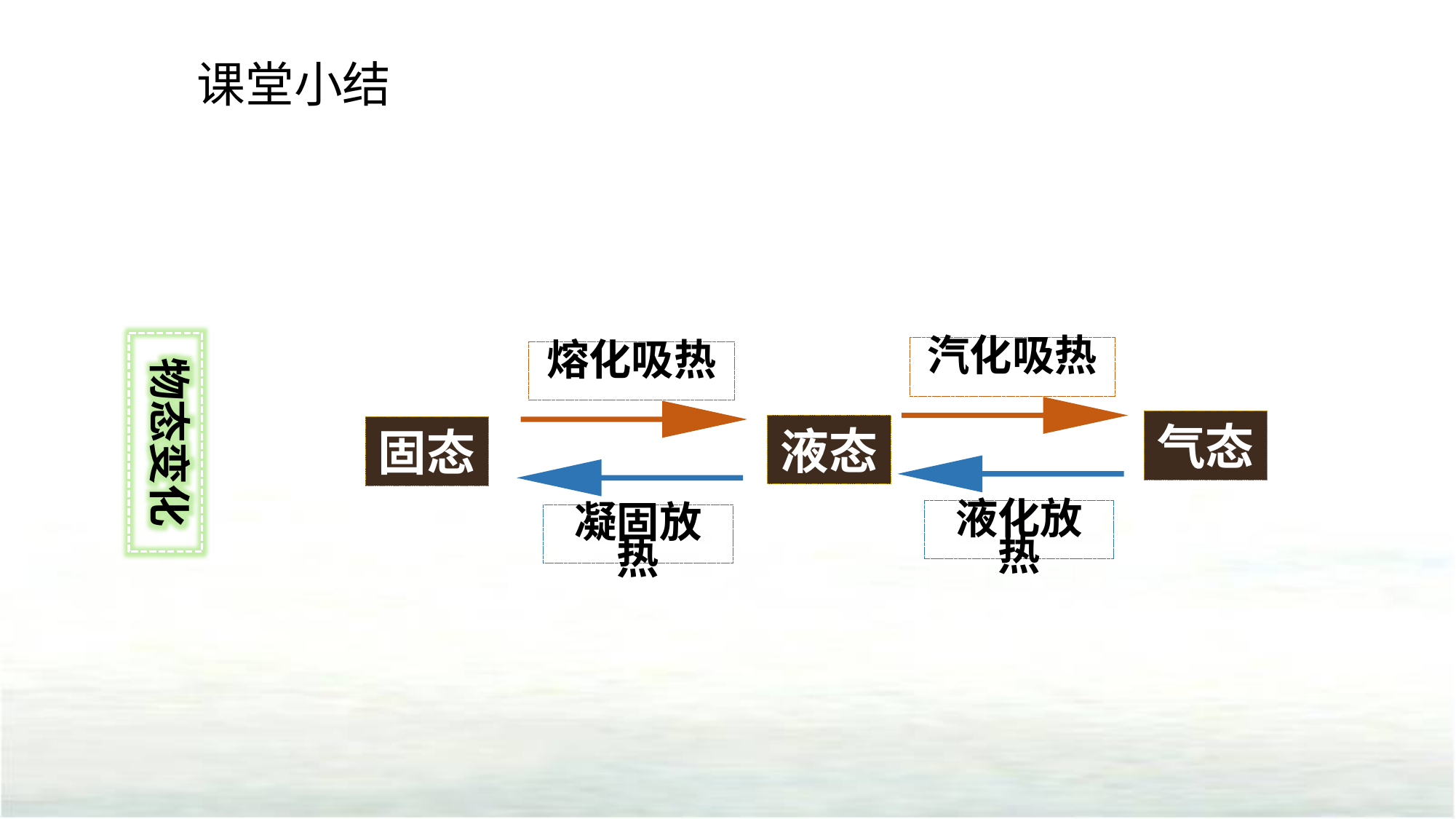

课堂小结
汽化吸热
熔化吸热
物态变化

气态
液态
固态
液化放热
凝固放热